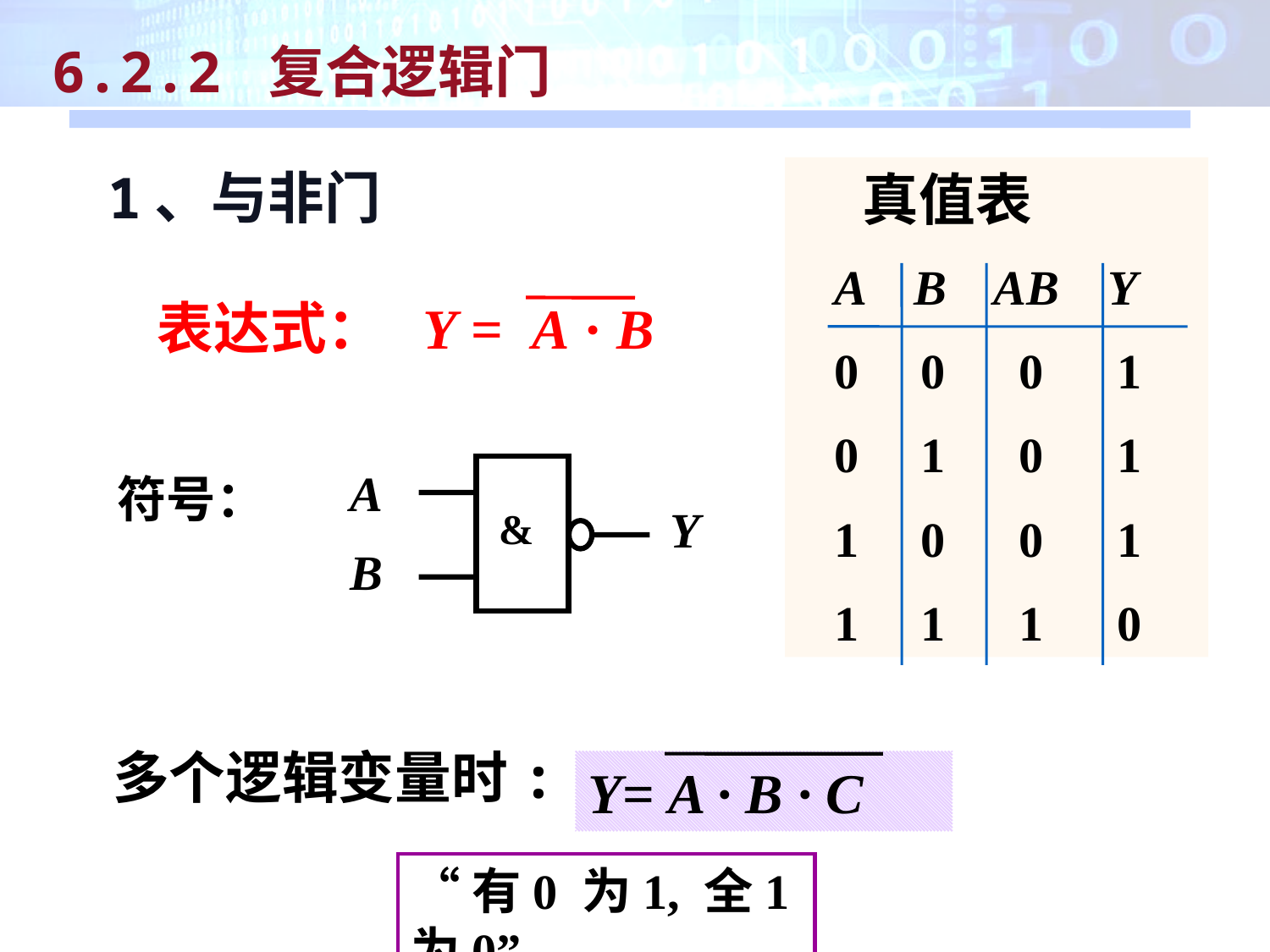

6.2.2 复合逻辑门
1、与非门
    真值表
   A    B    AB    Y
   0     0      0      1
   0     1      0      1
   1     0      0      1
   1     1      1      0

表达式：  Y =  A · B

A

Y
&

B

符号：
多个逻辑变量时:
Y= A · B · C
“有0 为1, 全1为0”